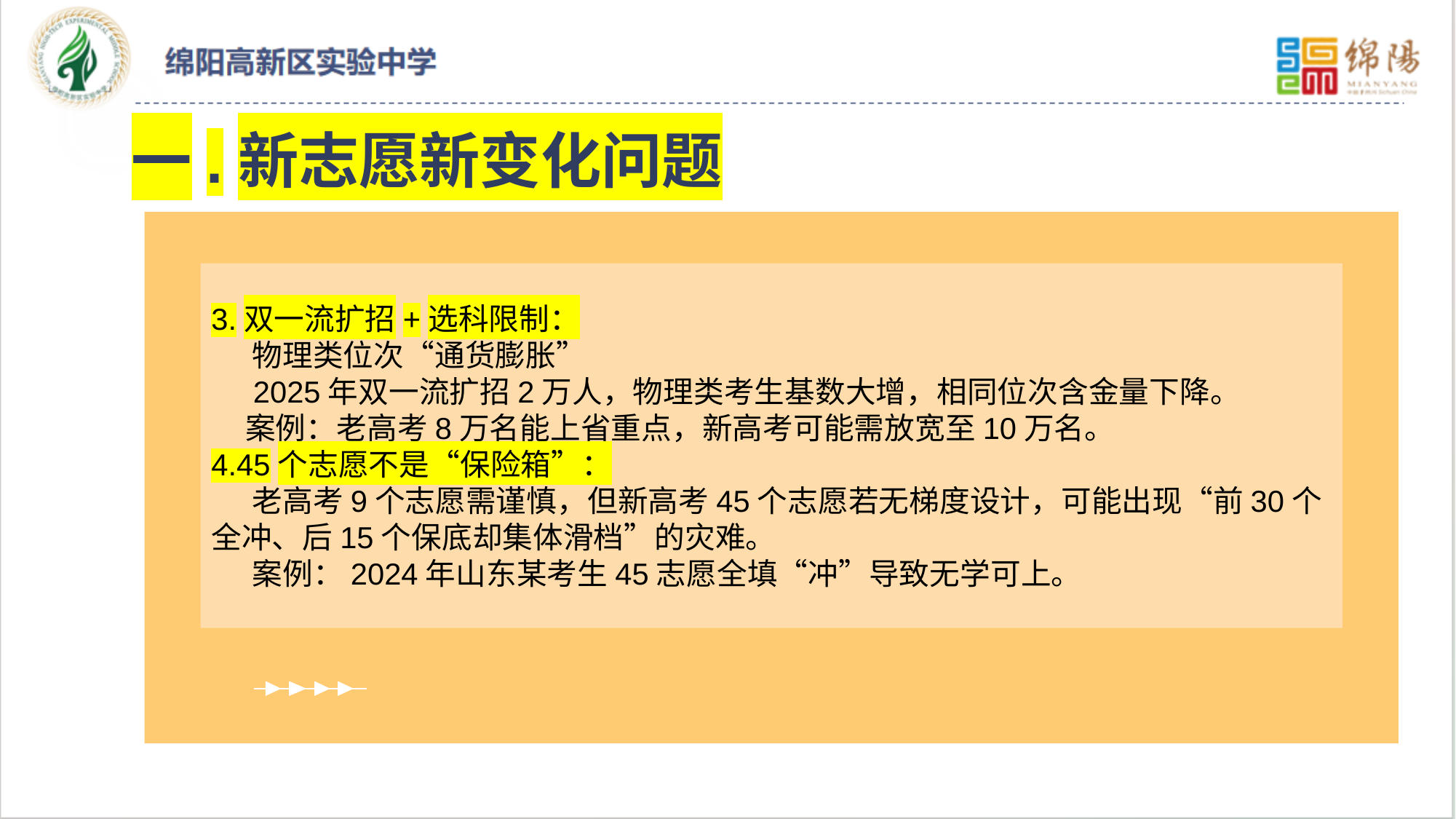

一.新志愿新变化问题

3.双一流扩招+选科限制：
     物理类位次“通货膨胀”
     2025年双一流扩招2万人，物理类考生基数大增，相同位次含金量下降。
    案例：老高考8万名能上省重点，新高考可能需放宽至10万名。
4.45个志愿不是“保险箱”：
     老高考9个志愿需谨慎，但新高考45个志愿若无梯度设计，可能出现“前30个全冲、后15个保底却集体滑档”的灾难。
     案例：2024年山东某考生45志愿全填“冲”导致无学可上。